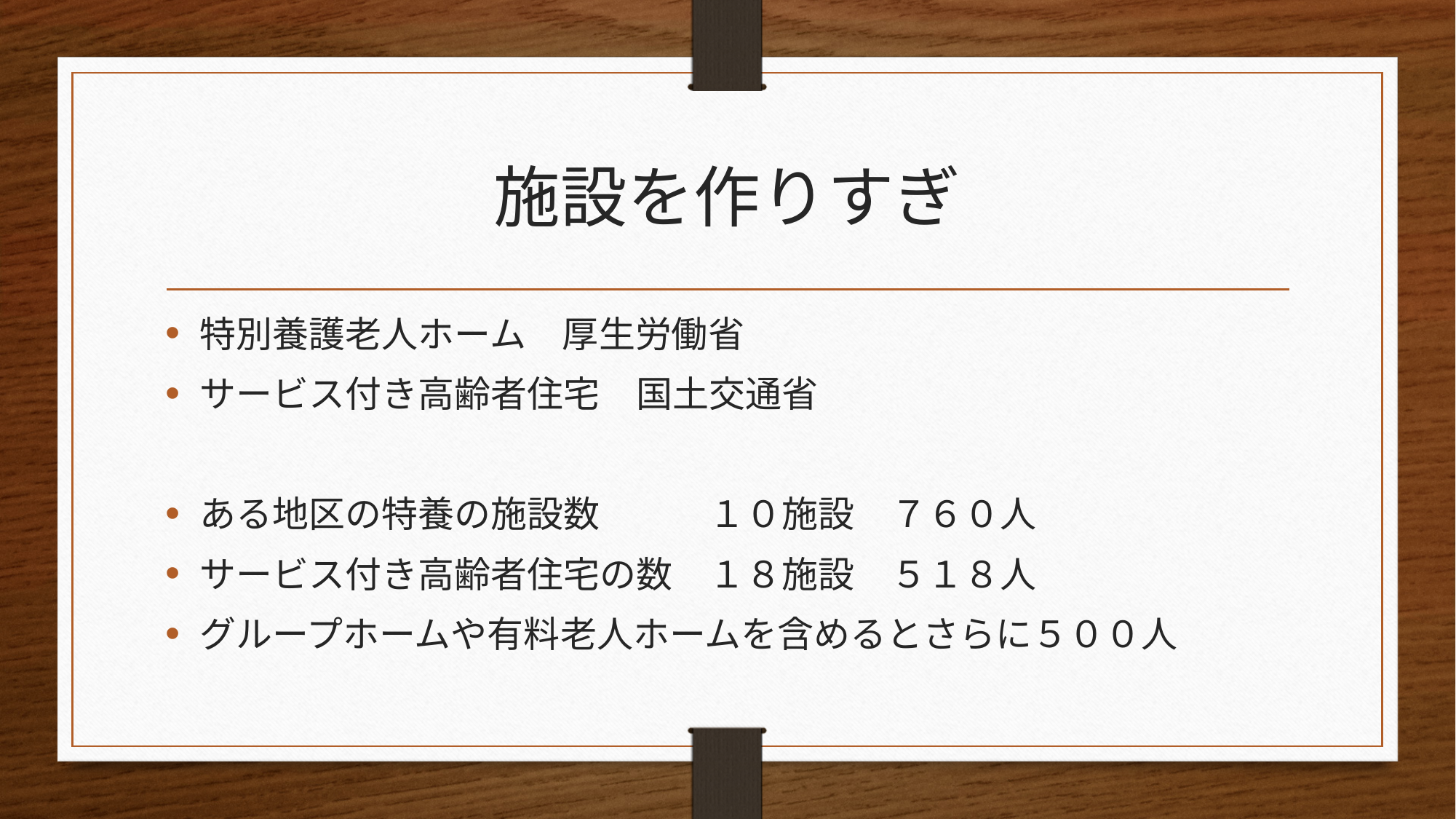

# 施設を作りすぎ
特別養護老人ホーム　厚生労働省
サービス付き高齢者住宅　国土交通省

ある地区の特養の施設数　　　１０施設　７６０人
サービス付き高齢者住宅の数　１８施設　５１８人
グループホームや有料老人ホームを含めるとさらに５００人